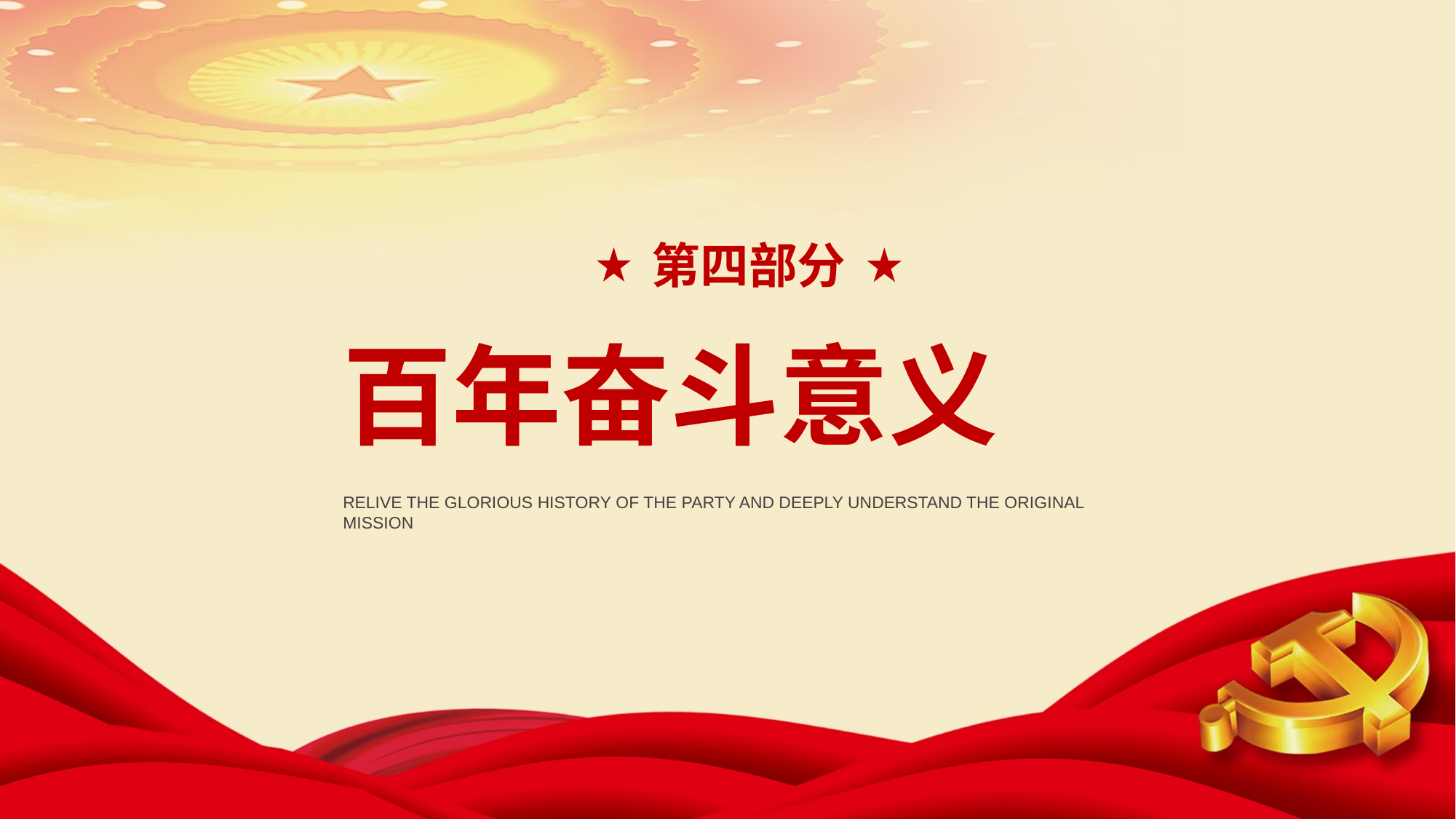

第四部分

百年奋斗意义
RELIVE THE GLORIOUS HISTORY OF THE PARTY AND DEEPLY UNDERSTAND THE ORIGINAL MISSION